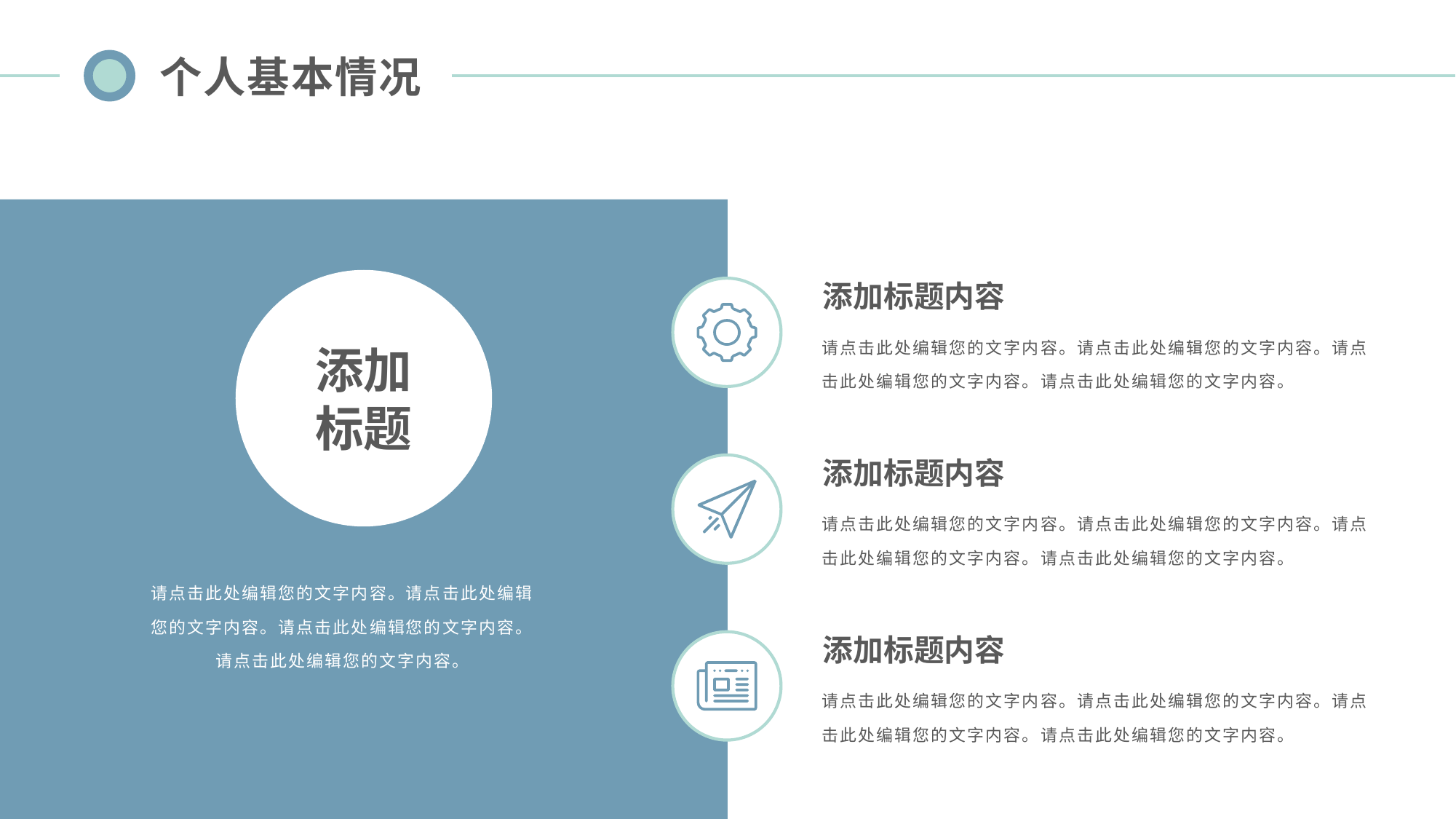

个人基本情况

添加
标题
添加标题内容
请点击此处编辑您的文字内容。请点击此处编辑您的文字内容。请点击此处编辑您的文字内容。请点击此处编辑您的文字内容。

添加标题内容
请点击此处编辑您的文字内容。请点击此处编辑您的文字内容。请点击此处编辑您的文字内容。请点击此处编辑您的文字内容。

添加标题内容
请点击此处编辑您的文字内容。请点击此处编辑您的文字内容。请点击此处编辑您的文字内容。请点击此处编辑您的文字内容。

请点击此处编辑您的文字内容。请点击此处编辑您的文字内容。请点击此处编辑您的文字内容。请点击此处编辑您的文字内容。